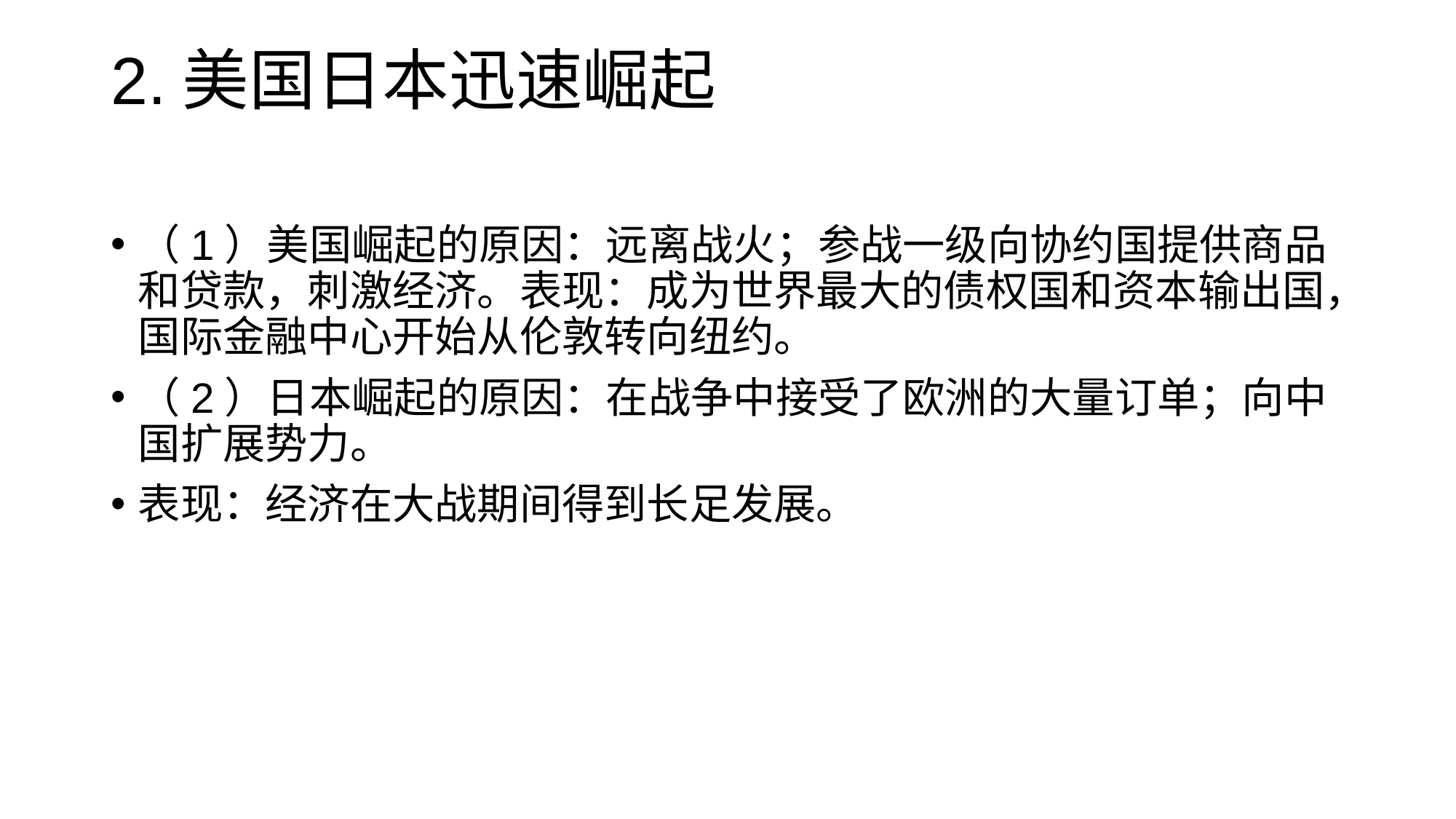

# 2.美国日本迅速崛起
（1）美国崛起的原因：远离战火；参战一级向协约国提供商品和贷款，刺激经济。表现：成为世界最大的债权国和资本输出国，国际金融中心开始从伦敦转向纽约。
（2）日本崛起的原因：在战争中接受了欧洲的大量订单；向中国扩展势力。
表现：经济在大战期间得到长足发展。